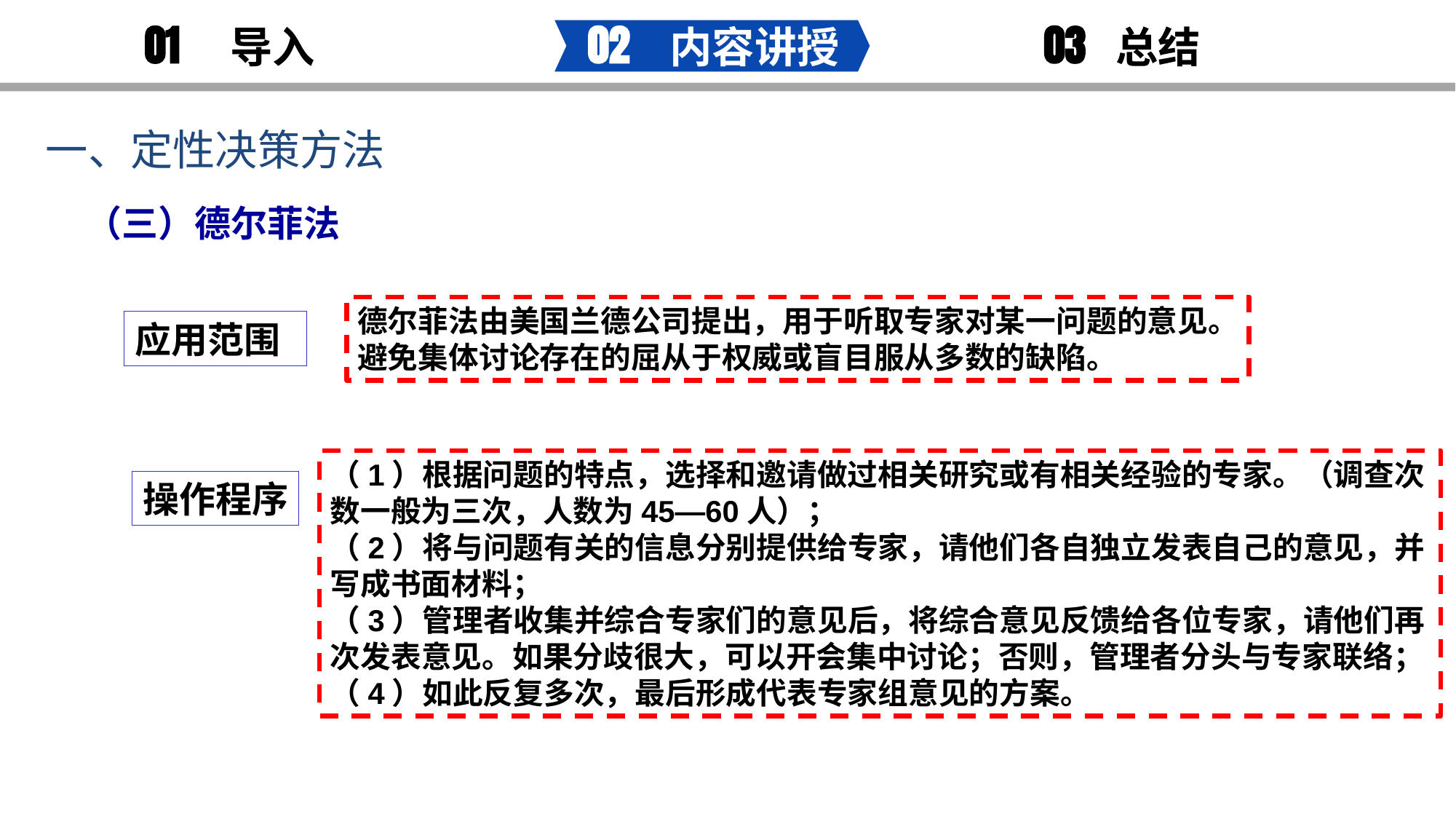

02   内容讲授
03  总结
01    导入

一、定性决策方法
（三）德尔菲法
德尔菲法由美国兰德公司提出，用于听取专家对某一问题的意见。
避免集体讨论存在的屈从于权威或盲目服从多数的缺陷。
应用范围
（1）根据问题的特点，选择和邀请做过相关研究或有相关经验的专家。（调查次数一般为三次，人数为45—60人）；
（2）将与问题有关的信息分别提供给专家，请他们各自独立发表自己的意见，并写成书面材料；
（3）管理者收集并综合专家们的意见后，将综合意见反馈给各位专家，请他们再次发表意见。如果分歧很大，可以开会集中讨论；否则，管理者分头与专家联络；
（4）如此反复多次，最后形成代表专家组意见的方案。
操作程序